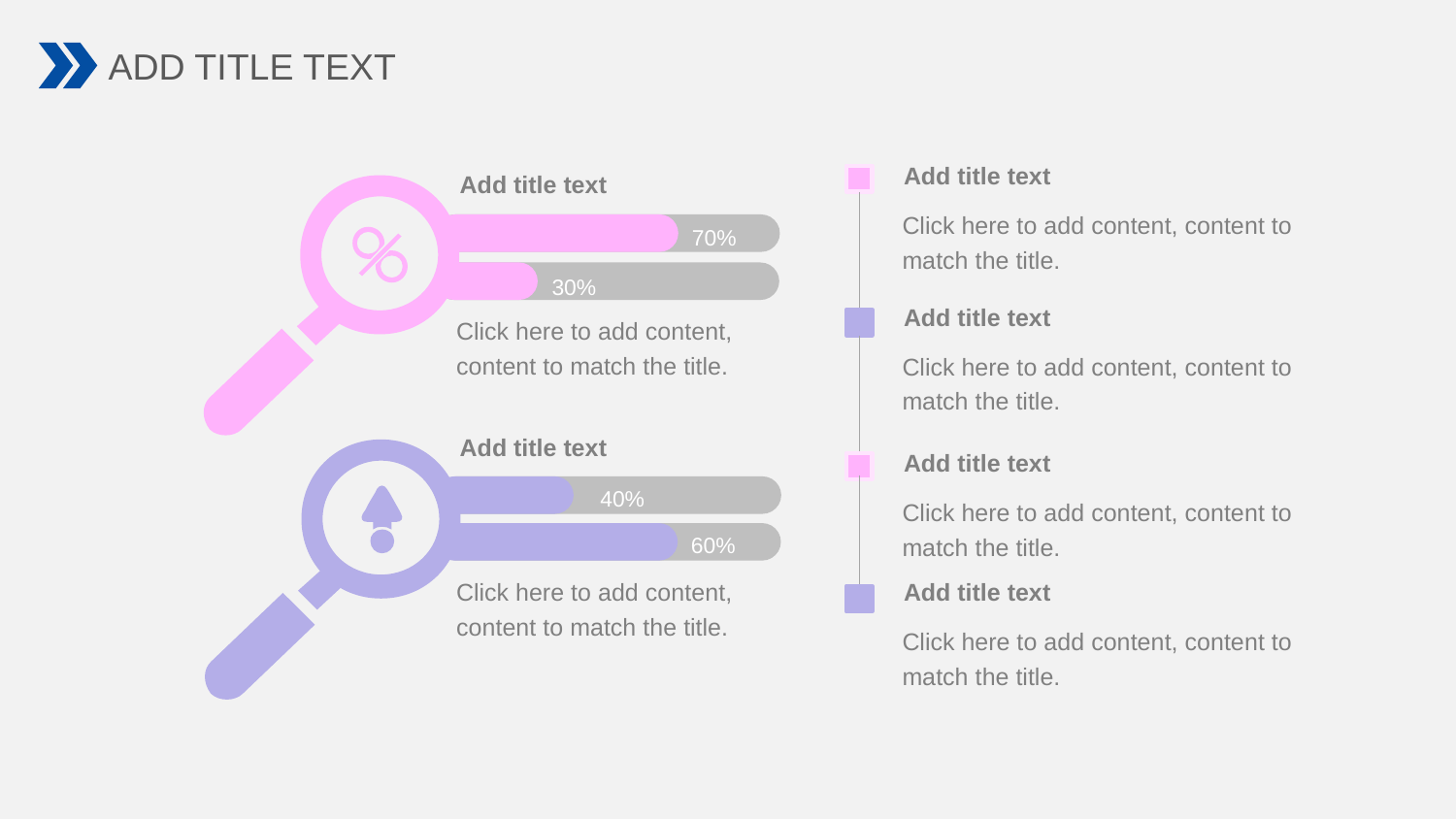

Add title text
Add title text

Click here to add content, content to match the title.
70%

30%

Add title text
Click here to add content, content to match the title.

Click here to add content, content to match the title.
Add title text

Add title text

40%

Click here to add content, content to match the title.
60%

Click here to add content, content to match the title.
Add title text

Click here to add content, content to match the title.
PPT下载 http://www.1ppt.com/xiazai/